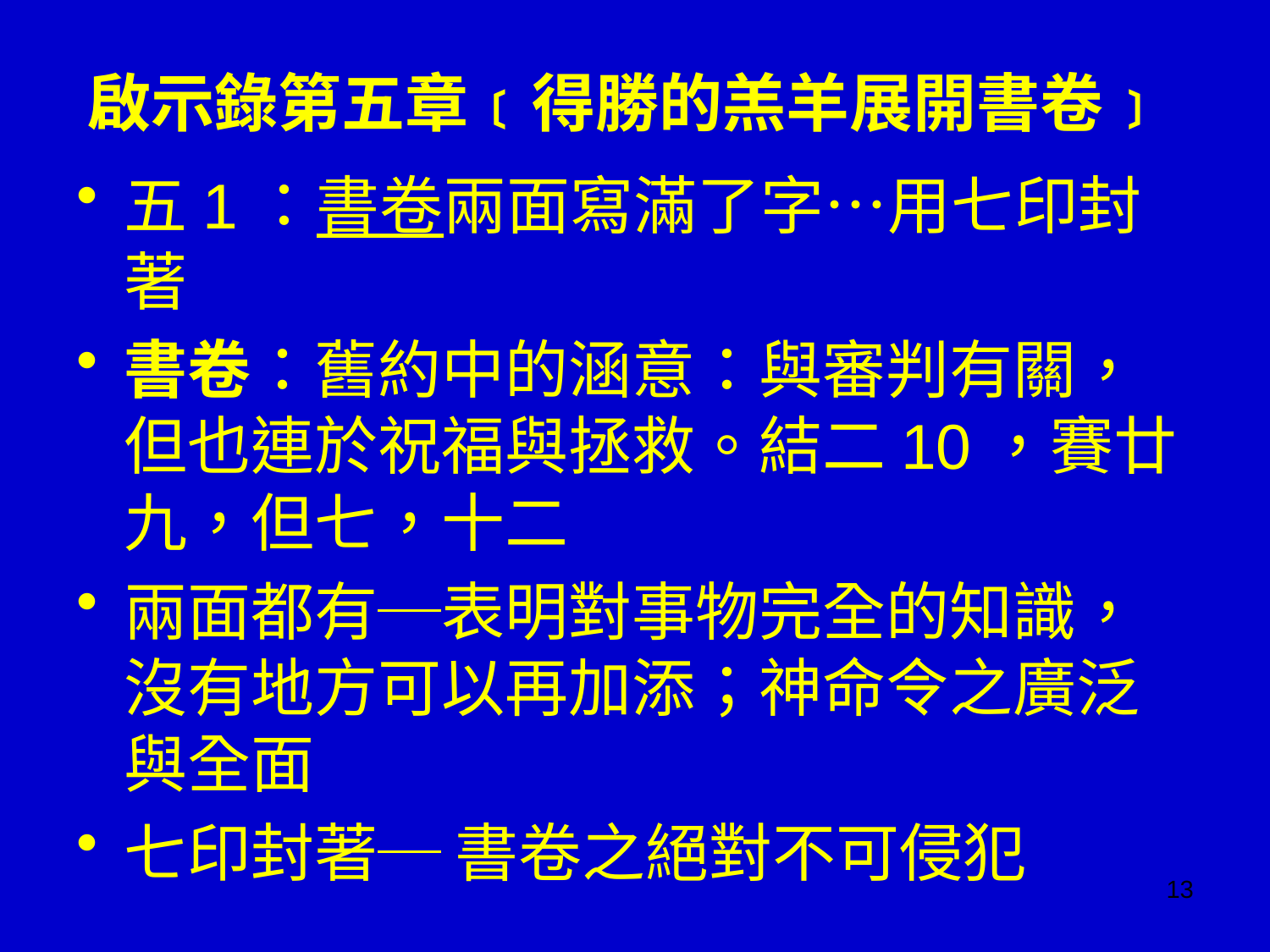

# 啟示錄第五章﹝得勝的羔羊展開書卷﹞
五1：書卷兩面寫滿了字…用七印封著
書卷：舊約中的涵意：與審判有關，但也連於祝福與拯救。結二10，賽廿九，但七，十二
兩面都有─表明對事物完全的知識，沒有地方可以再加添；神命令之廣泛與全面
七印封著─ 書卷之絕對不可侵犯
13